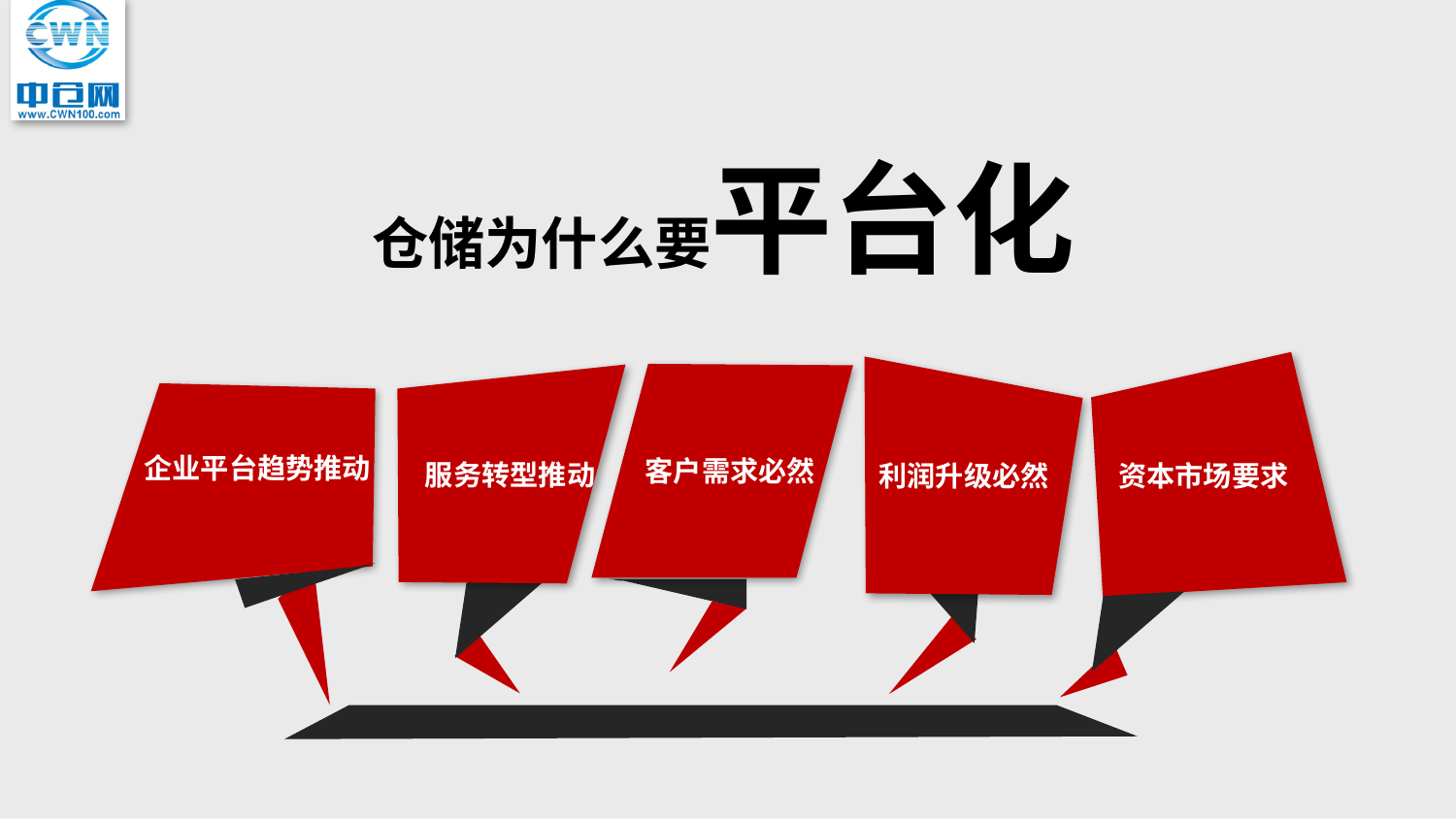

仓储为什么要平台化
利润升级必然
     客户需求必然
 服务转型推动

企业平台趋势推动
资本市场要求